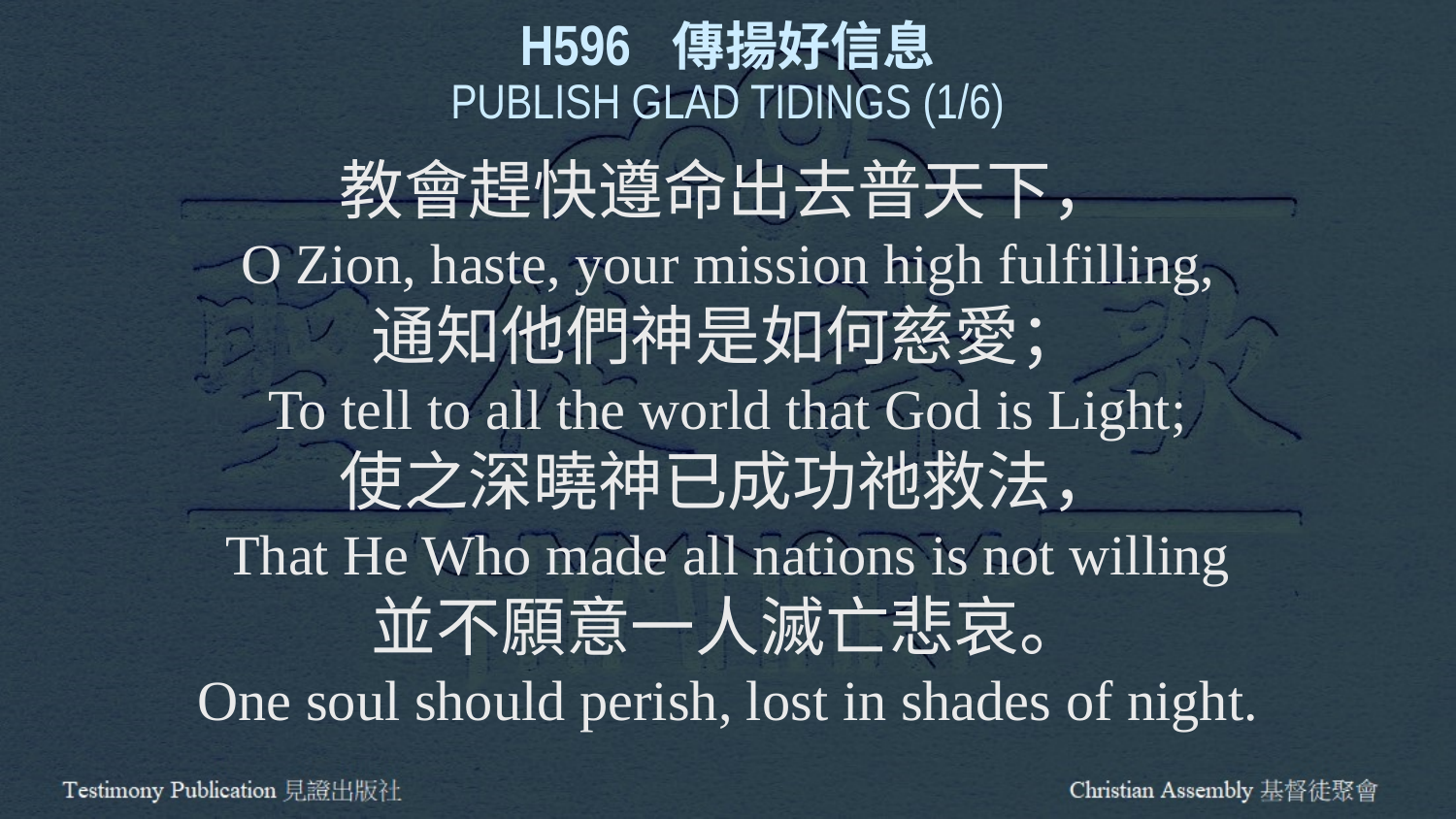

H596  傳揚好信息
PUBLISH GLAD TIDINGS (1/6)
教會趕快遵命出去普天下，
O Zion, haste, your mission high fulfilling,
通知他們神是如何慈愛；
To tell to all the world that God is Light;
使之深曉神已成功祂救法，
That He Who made all nations is not willing
並不願意一人滅亡悲哀。
One soul should perish, lost in shades of night.